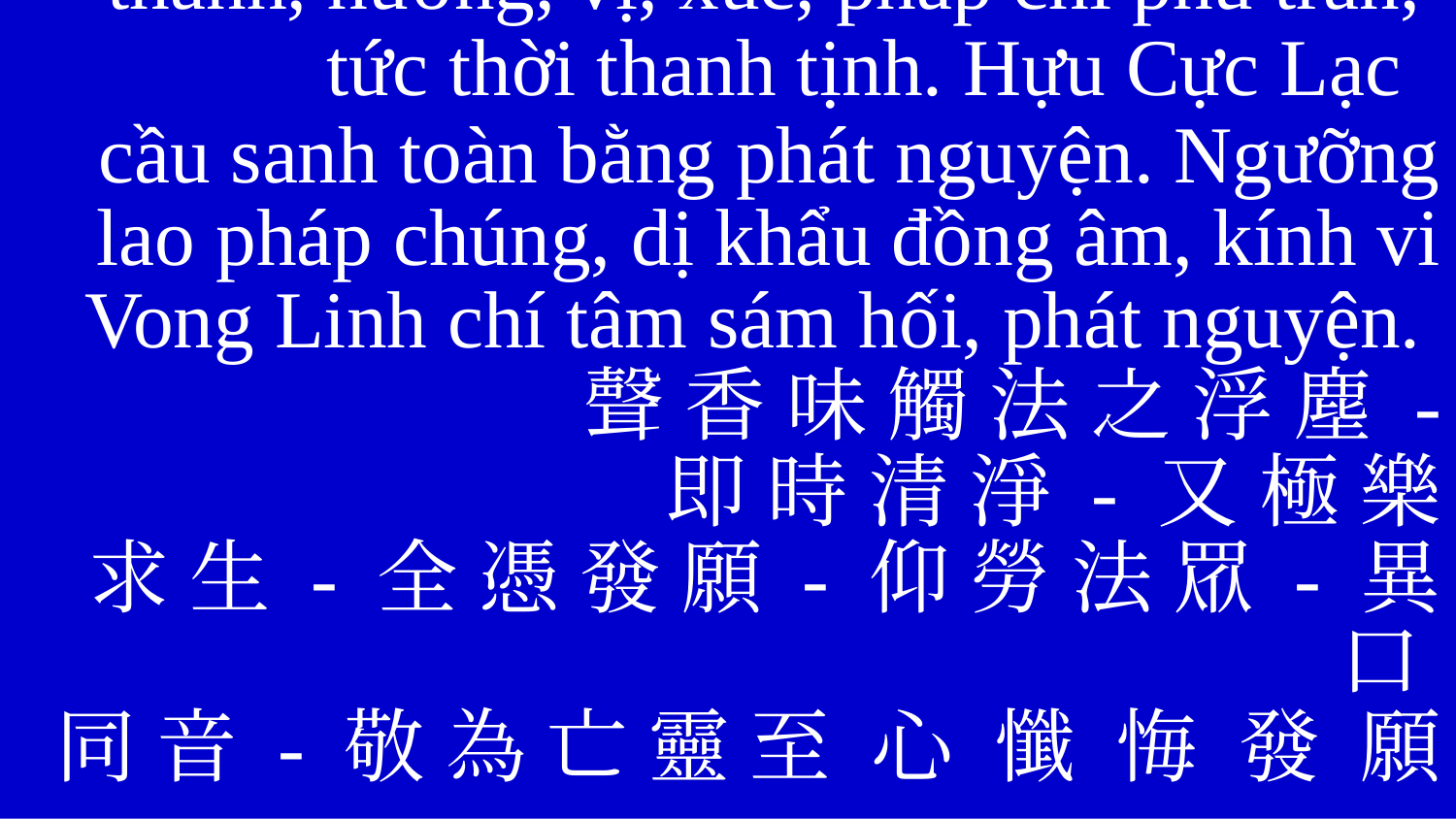

thanh, hương, vị, xúc, pháp chi phù trần,
tức thời thanh tịnh. Hựu Cực Lạc
cầu sanh toàn bằng phát nguyện. Ngưỡng lao pháp chúng, dị khẩu đồng âm, kính vi Vong Linh chí tâm sám hối, phát nguyện.
聲 香 味 觸 法 之 浮 塵 -
即 時 清 淨 - 又 極 樂
求 生 - 全 憑 發 願 - 仰 勞 法 眾 - 異 口
同 音 - 敬 為 亡 靈 至  心  懺  悔  發  願 -